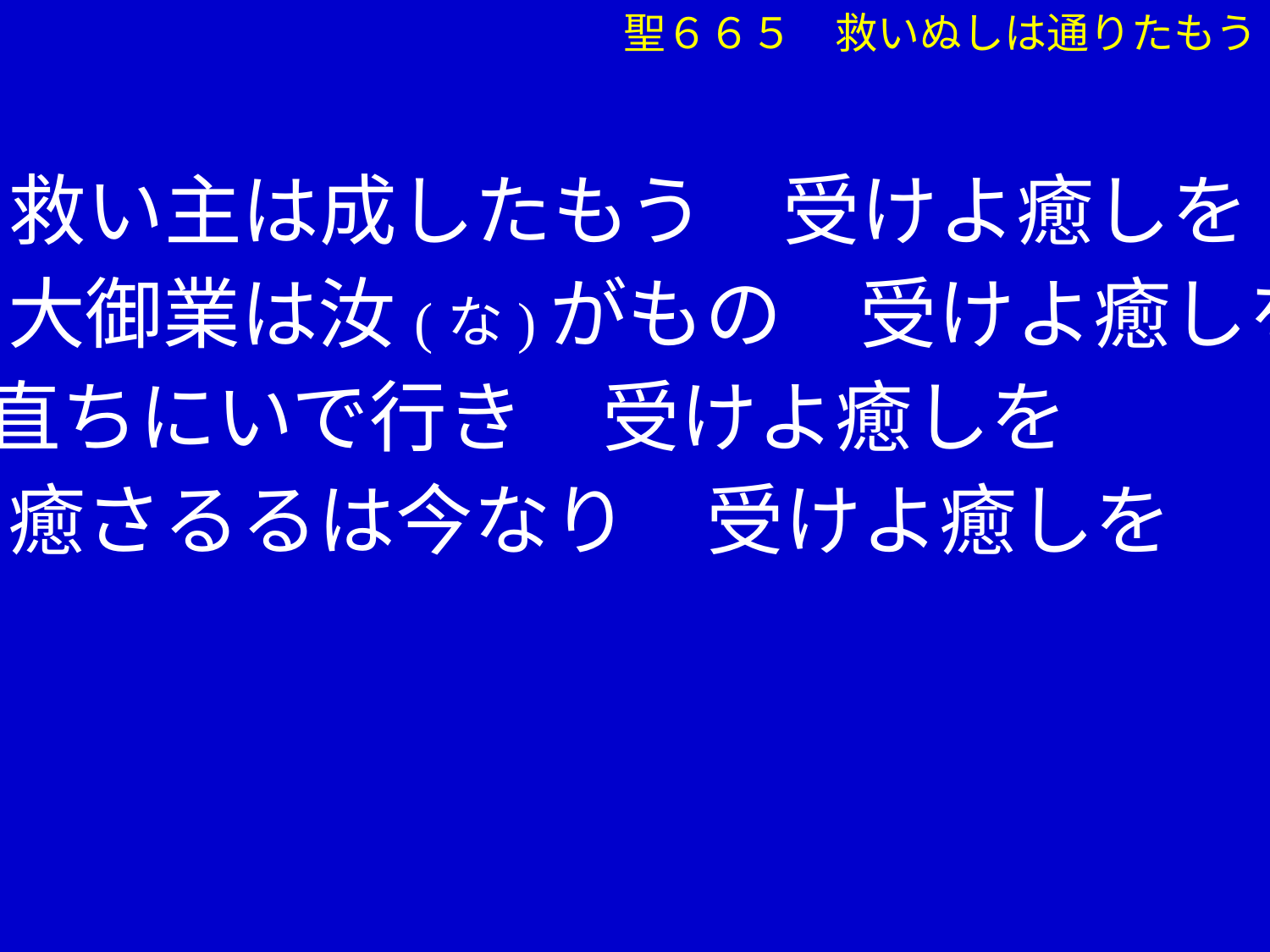

聖６６５　救いぬしは通りたもう
④救い主は成したもう　受けよ癒しを
　 大御業は汝(な)がもの　受けよ癒しを
   直ちにいで行き　受けよ癒しを
　 癒さるるは今なり　受けよ癒しを